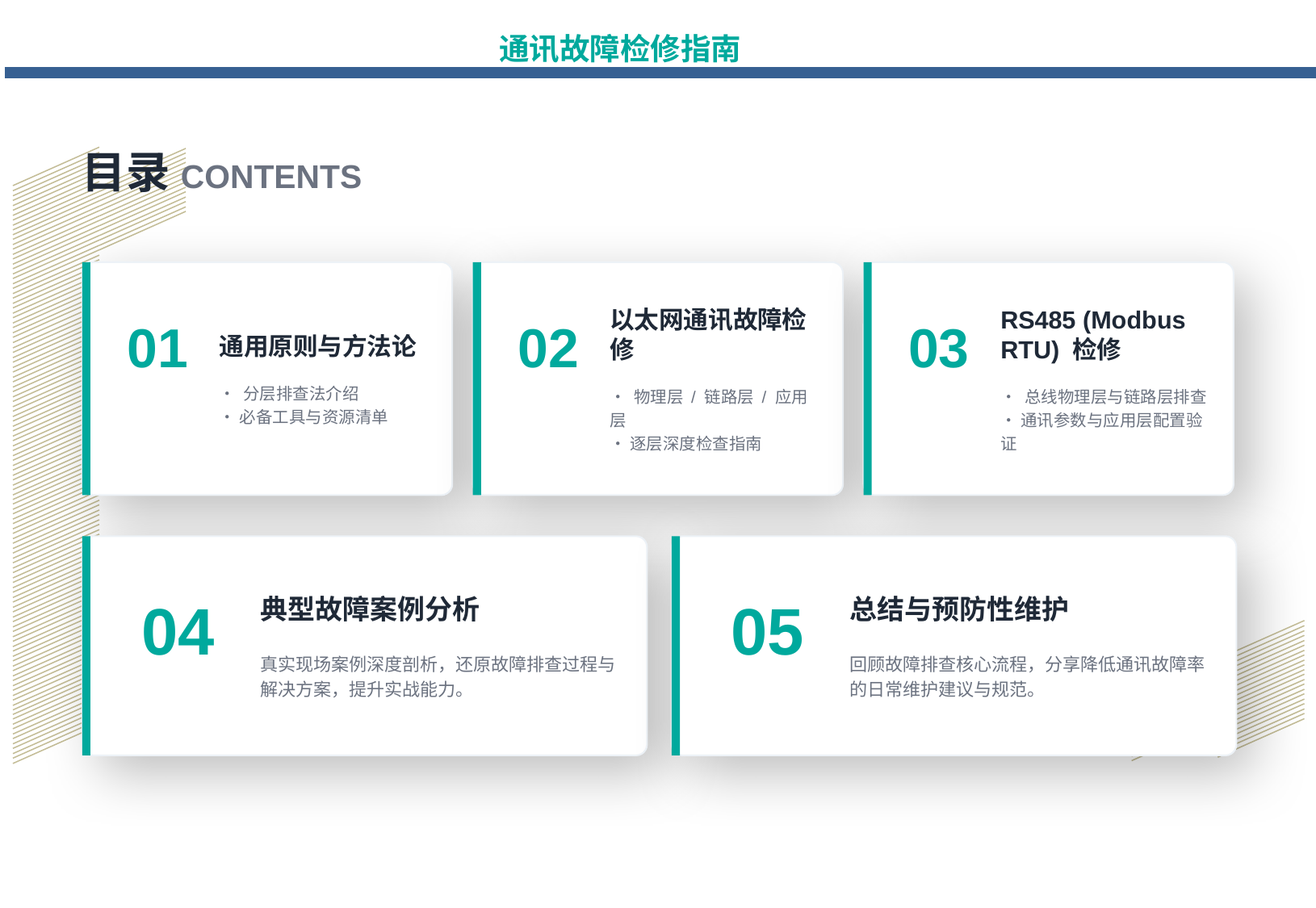

通讯故障检修指南

目录CONTENTS

01
02
03
通用原则与方法论
• 分层排查法介绍
• 必备工具与资源清单
以太网通讯故障检修
• 物理层 / 链路层 / 应用层
• 逐层深度检查指南
RS485 (Modbus RTU) 检修
• 总线物理层与链路层排查
• 通讯参数与应用层配置验证

04
05
典型故障案例分析
真实现场案例深度剖析，还原故障排查过程与解决方案，提升实战能力。
总结与预防性维护
回顾故障排查核心流程，分享降低通讯故障率的日常维护建议与规范。